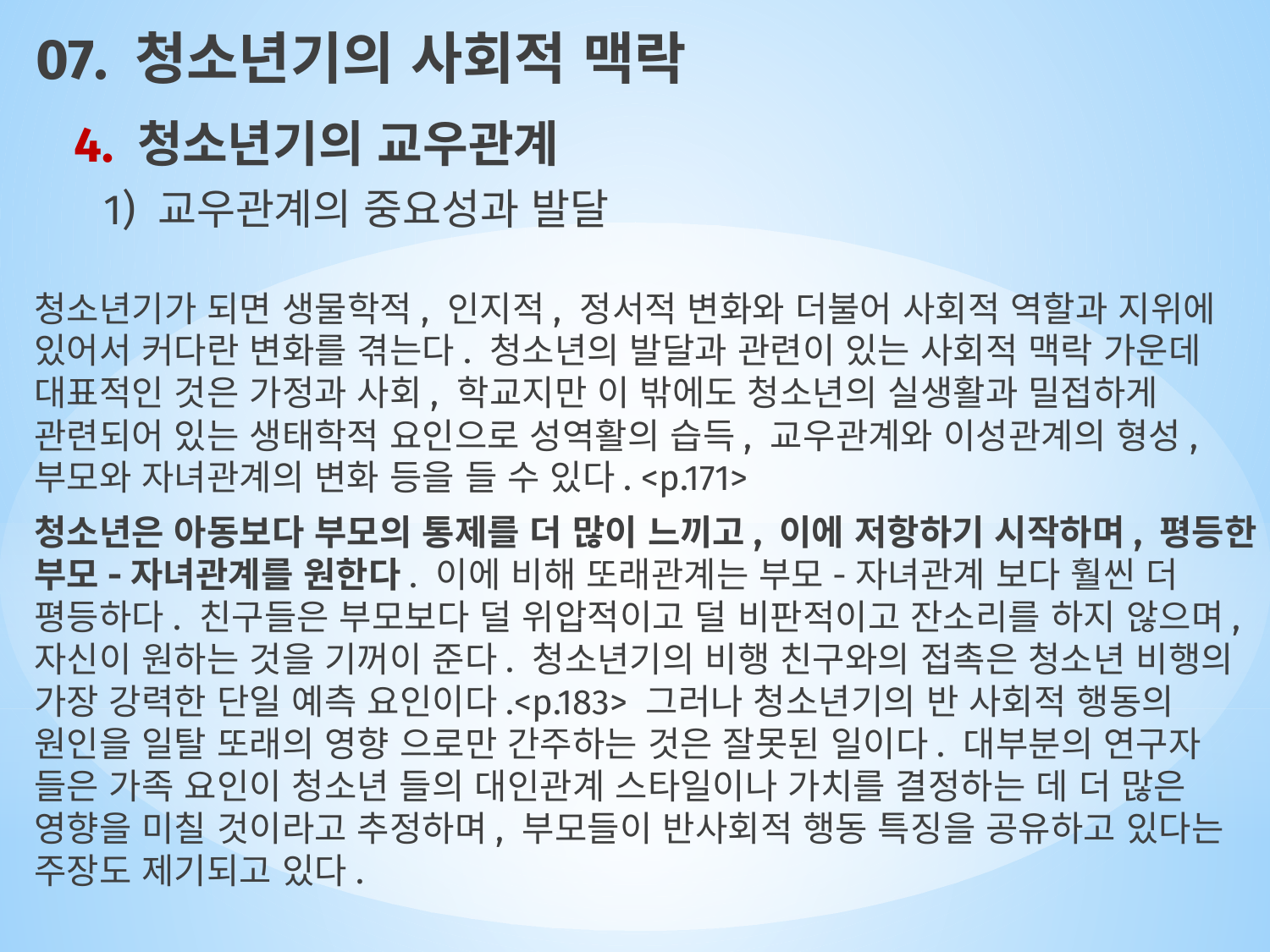

07. 청소년기의 사회적 맥락
4. 청소년기의 교우관계
1) 교우관계의 중요성과 발달
청소년기가 되면 생물학적, 인지적, 정서적 변화와 더불어 사회적 역할과 지위에 있어서 커다란 변화를 겪는다. 청소년의 발달과 관련이 있는 사회적 맥락 가운데 대표적인 것은 가정과 사회, 학교지만 이 밖에도 청소년의 실생활과 밀접하게 관련되어 있는 생태학적 요인으로 성역활의 습득, 교우관계와 이성관계의 형성, 부모와 자녀관계의 변화 등을 들 수 있다. <p.171>
청소년은 아동보다 부모의 통제를 더 많이 느끼고, 이에 저항하기 시작하며, 평등한 부모-자녀관계를 원한다. 이에 비해 또래관계는 부모-자녀관계 보다 훨씬 더 평등하다. 친구들은 부모보다 덜 위압적이고 덜 비판적이고 잔소리를 하지 않으며, 자신이 원하는 것을 기꺼이 준다. 청소년기의 비행 친구와의 접촉은 청소년 비행의 가장 강력한 단일 예측 요인이다.<p.183> 그러나 청소년기의 반 사회적 행동의 원인을 일탈 또래의 영향 으로만 간주하는 것은 잘못된 일이다. 대부분의 연구자 들은 가족 요인이 청소년 들의 대인관계 스타일이나 가치를 결정하는 데 더 많은 영향을 미칠 것이라고 추정하며, 부모들이 반사회적 행동 특징을 공유하고 있다는 주장도 제기되고 있다.